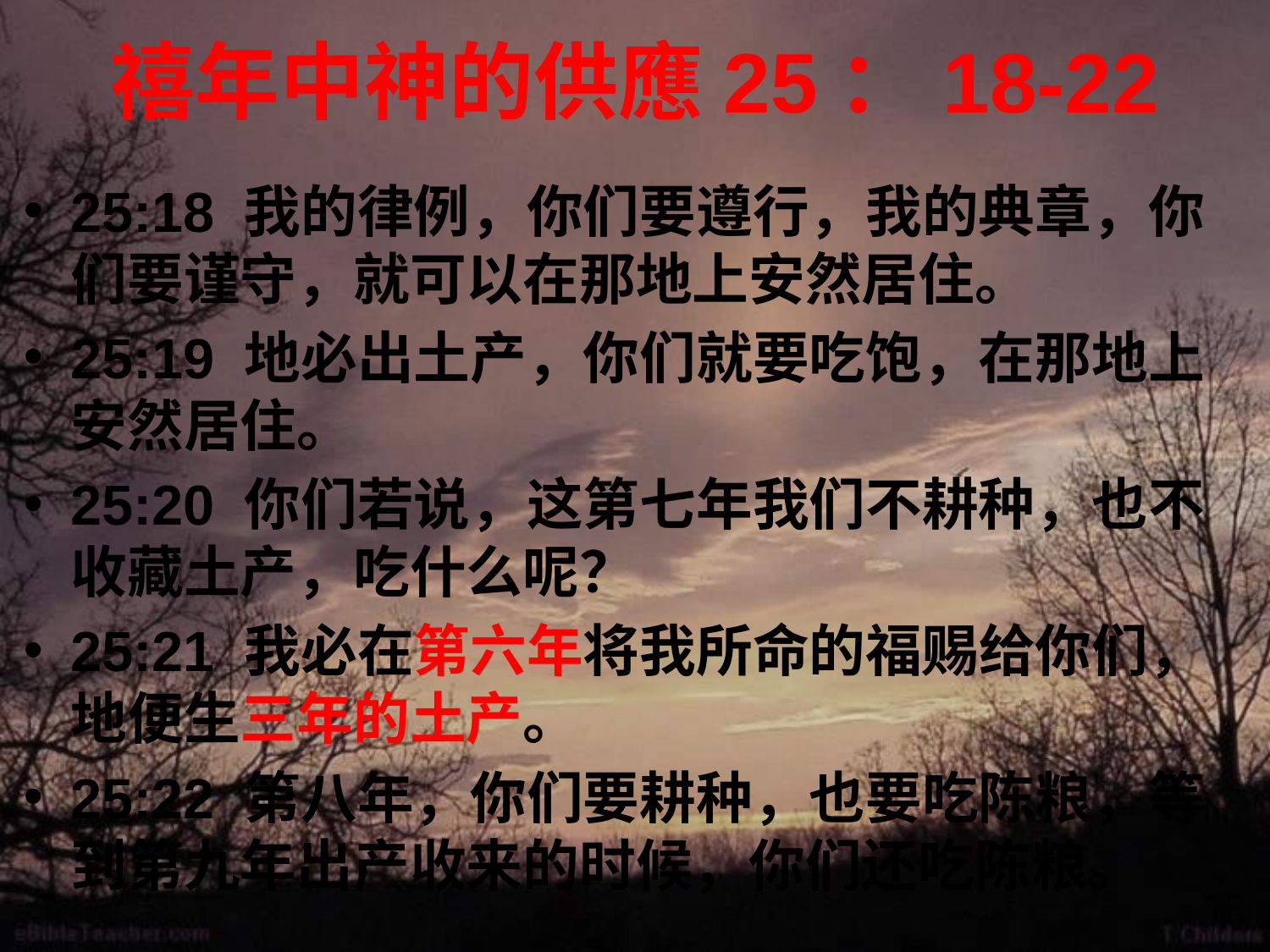

# 禧年中神的供應25：18-22
25:18 我的律例，你们要遵行，我的典章，你们要谨守，就可以在那地上安然居住。
25:19 地必出土产，你们就要吃饱，在那地上安然居住。
25:20 你们若说，这第七年我们不耕种，也不收藏土产，吃什么呢？
25:21 我必在第六年将我所命的福赐给你们，地便生三年的土产。
25:22 第八年，你们要耕种，也要吃陈粮，等到第九年出产收来的时候，你们还吃陈粮。